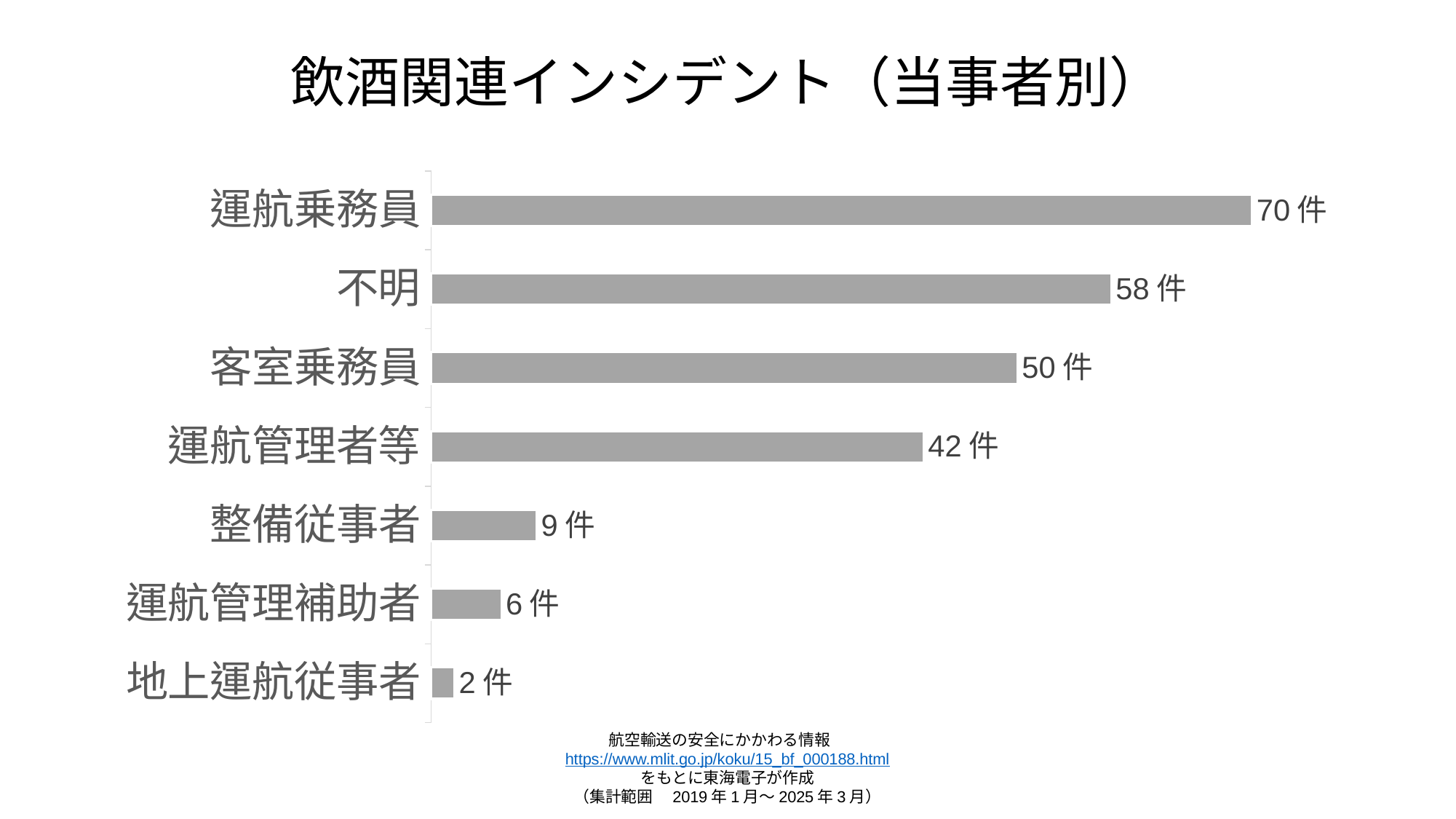

# 飲酒関連インシデント（当事者別）

### Chart

| Category | 売上高 |
|---|---|
| 地上運航従事者 | 2.0 |
| 運航管理補助者 | 6.0 |
| 整備従事者 | 9.0 |
| 運航管理者等 | 42.0 |
| 客室乗務員 | 50.0 |
| 不明 | 58.0 |
| 運航乗務員 | 70.0 |
航空輸送の安全にかかわる情報
https://www.mlit.go.jp/koku/15_bf_000188.html
をもとに東海電子が作成
（集計範囲　2019年1月～2025年3月）